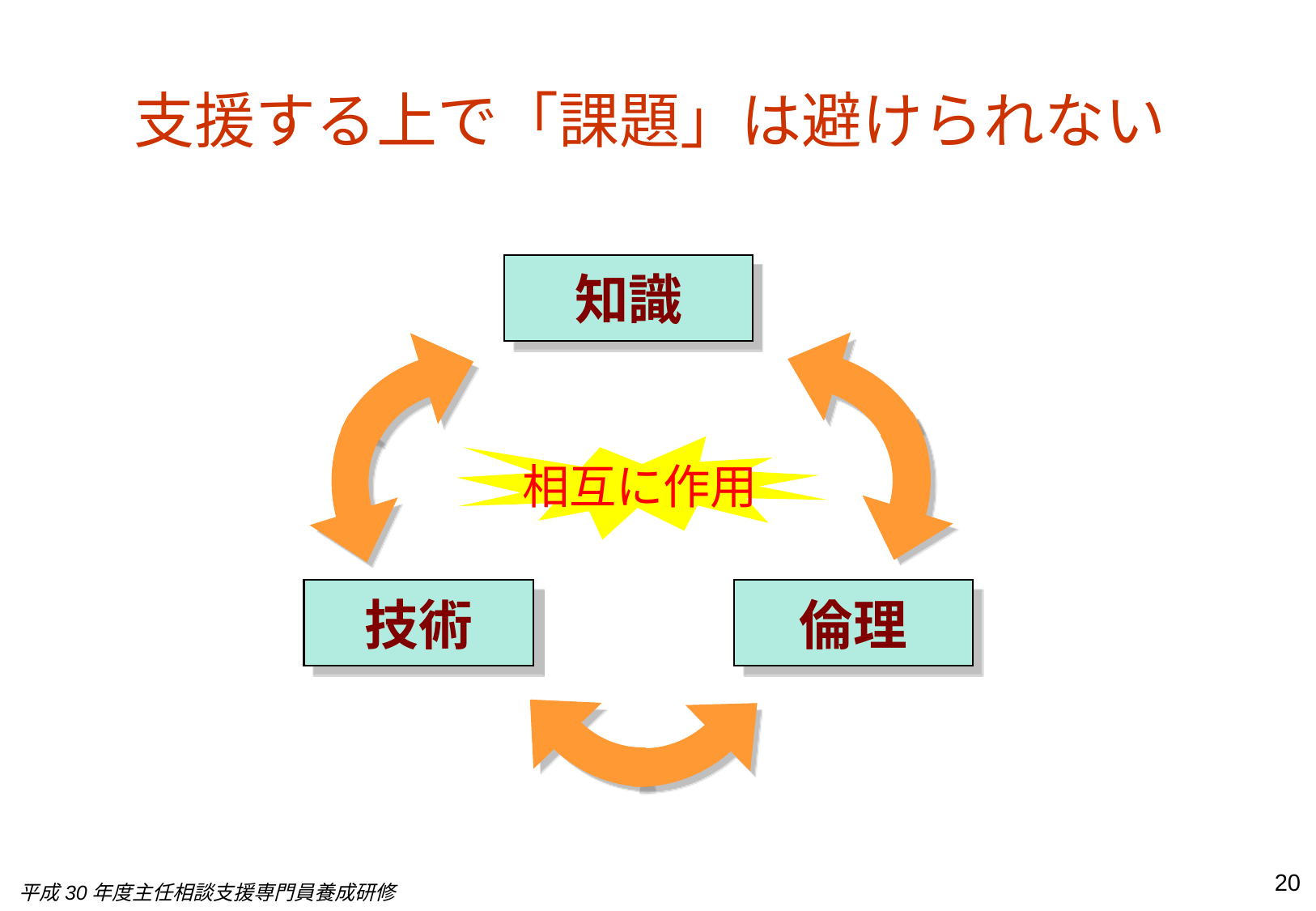

支援する上で「課題」は避けられない
知識

相互に作用

技術
倫理
20
平成30年度主任相談支援専門員養成研修